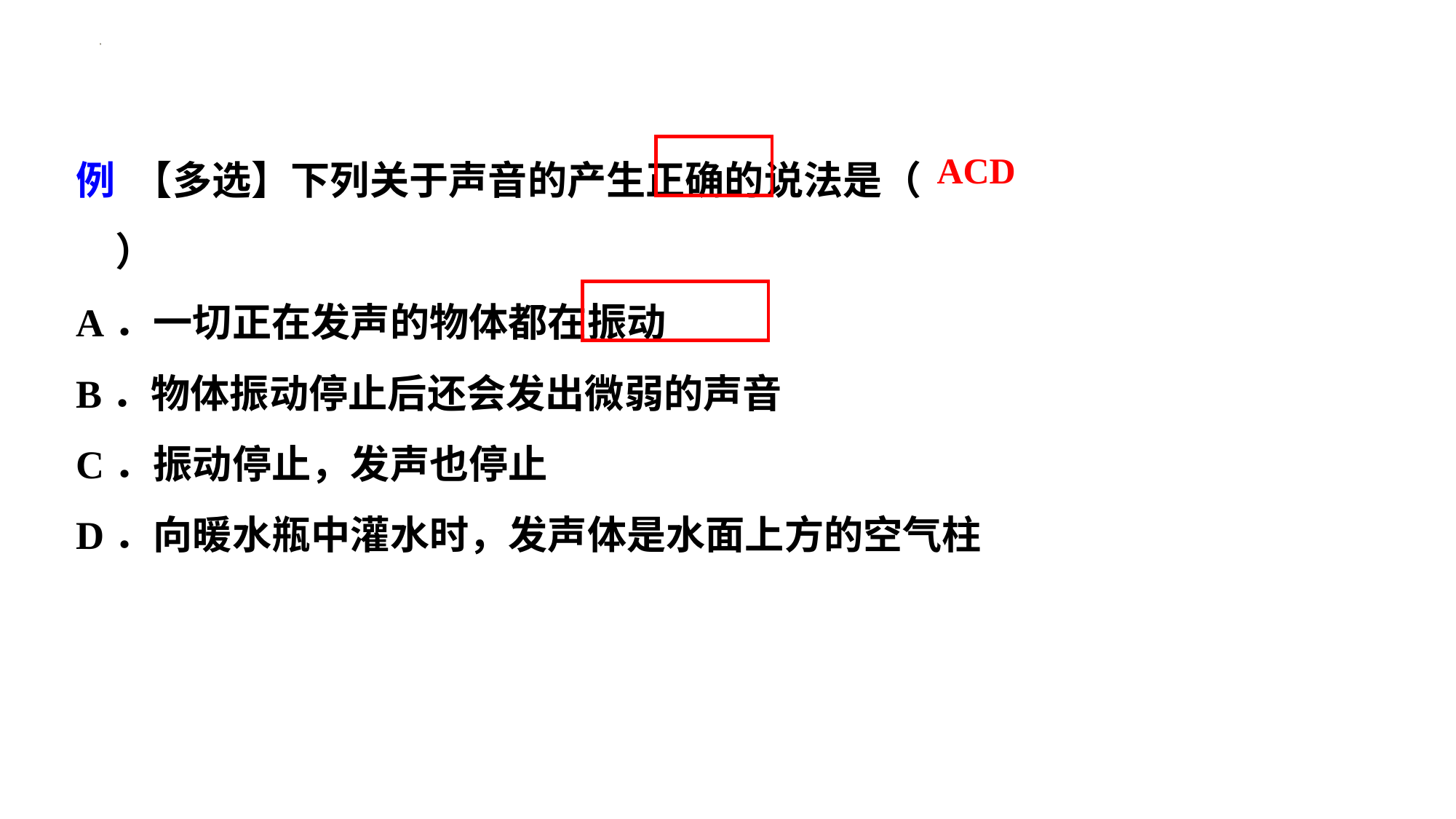

例  【多选】下列关于声音的产生正确的说法是（  　　）
A．一切正在发声的物体都在振动
B．物体振动停止后还会发出微弱的声音
C．振动停止，发声也停止
D．向暖水瓶中灌水时，发声体是水面上方的空气柱

ACD